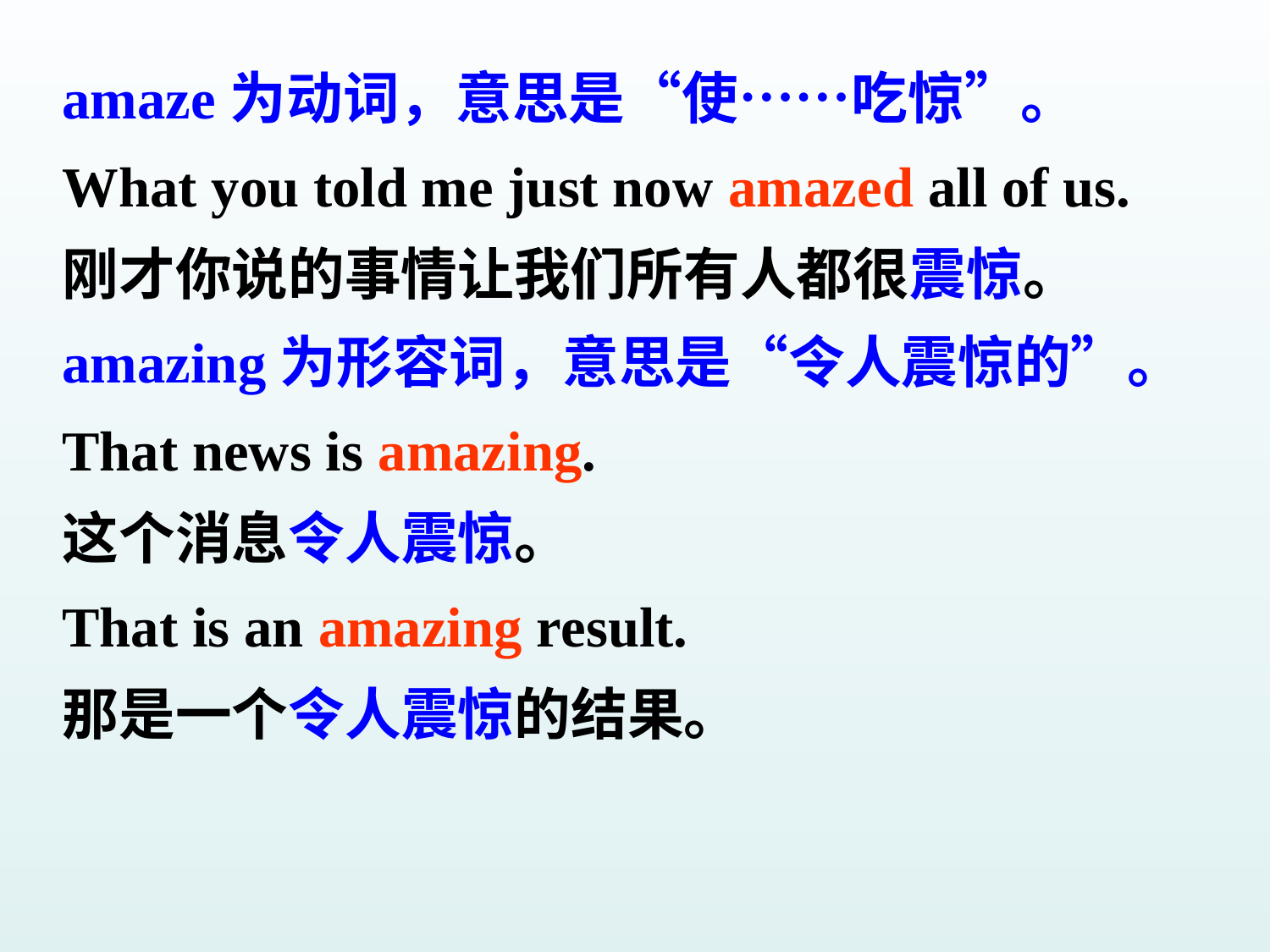

amaze为动词，意思是“使……吃惊”。
What you told me just now amazed all of us.
刚才你说的事情让我们所有人都很震惊。
amazing为形容词，意思是“令人震惊的”。
That news is amazing.
这个消息令人震惊。
That is an amazing result.
那是一个令人震惊的结果。